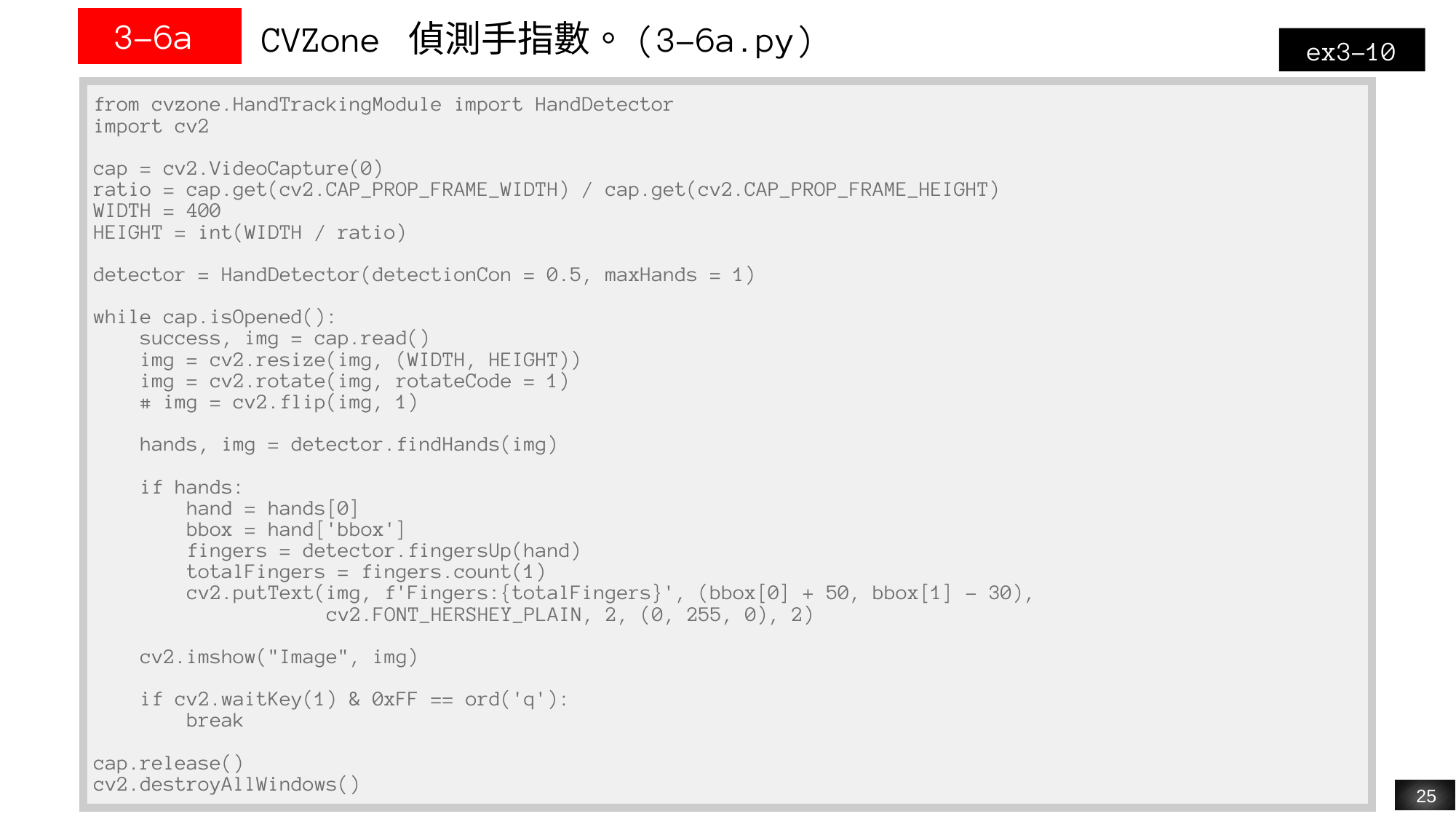

| 3-6a | CVZone 偵測手指數。(3-6a.py) |
| --- | --- |
ex3-10
| from cvzone.HandTrackingModule import HandDetector import cv2 cap = cv2.VideoCapture(0) ratio = cap.get(cv2.CAP\_PROP\_FRAME\_WIDTH) / cap.get(cv2.CAP\_PROP\_FRAME\_HEIGHT) WIDTH = 400 HEIGHT = int(WIDTH / ratio) detector = HandDetector(detectionCon = 0.5, maxHands = 1) while cap.isOpened(): success, img = cap.read() img = cv2.resize(img, (WIDTH, HEIGHT)) img = cv2.rotate(img, rotateCode = 1) # img = cv2.flip(img, 1) hands, img = detector.findHands(img) if hands: hand = hands[0] bbox = hand['bbox'] fingers = detector.fingersUp(hand) totalFingers = fingers.count(1) cv2.putText(img, f'Fingers:{totalFingers}', (bbox[0] + 50, bbox[1] - 30), cv2.FONT\_HERSHEY\_PLAIN, 2, (0, 255, 0), 2) cv2.imshow("Image", img) if cv2.waitKey(1) & 0xFF == ord('q'): break cap.release() cv2.destroyAllWindows() |
| --- |